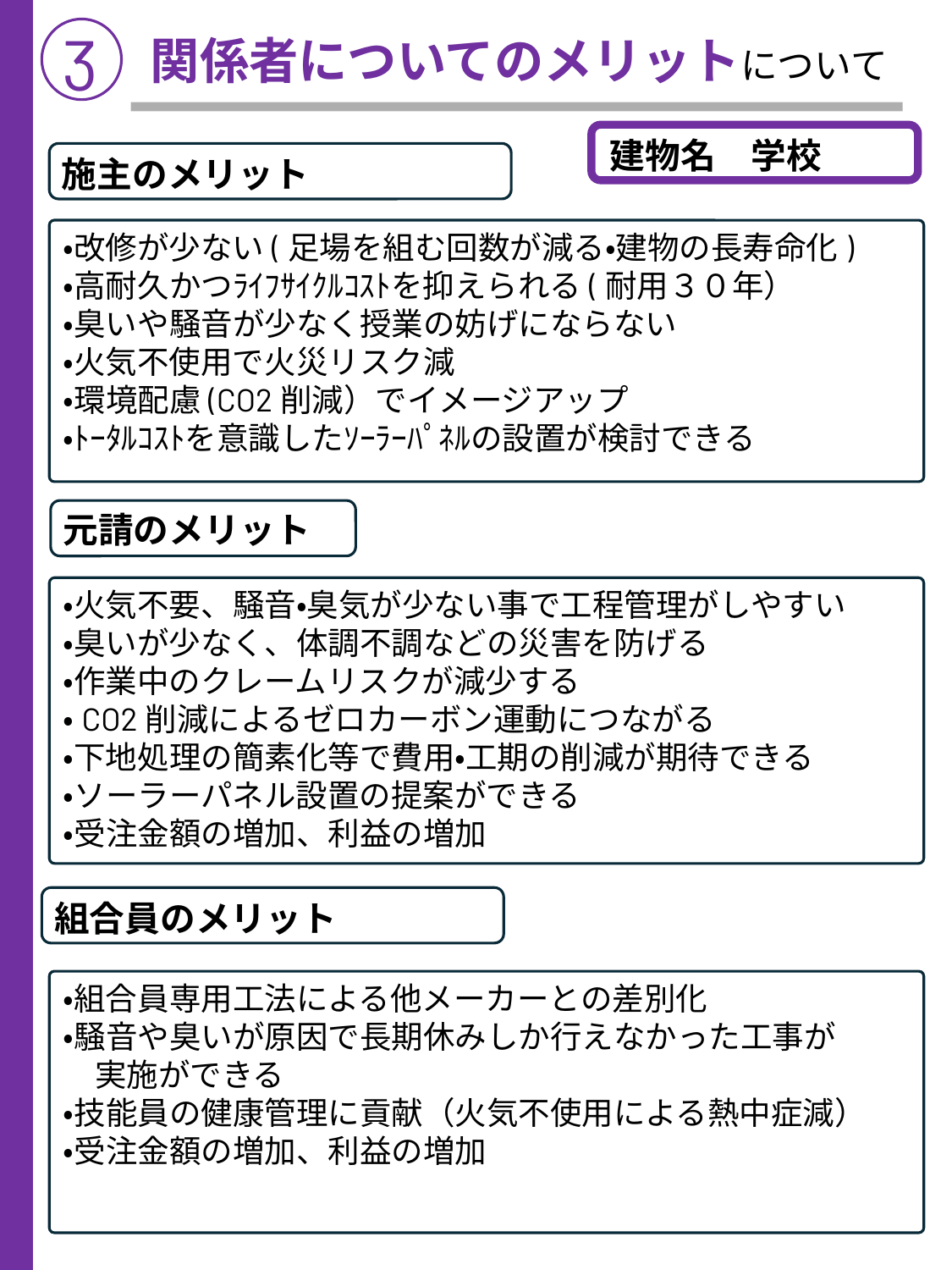

3

関係者についてのメリットについて

建物名　学校

施主のメリット
・改修が少ない(足場を組む回数が減る・建物の長寿命化)
・高耐久かつﾗｲﾌｻｲｸﾙｺｽﾄを抑えられる(耐用３０年）
・臭いや騒音が少なく授業の妨げにならない
・火気不使用で火災リスク減
・環境配慮(CO2削減）でイメージアップ
・ﾄｰﾀﾙｺｽﾄを意識したｿｰﾗｰﾊﾟﾈﾙの設置が検討できる

元請のメリット
・火気不要、騒音・臭気が少ない事で工程管理がしやすい
・臭いが少なく、体調不調などの災害を防げる
・作業中のクレームリスクが減少する
・CO2削減によるゼロカーボン運動につながる
・下地処理の簡素化等で費用・工期の削減が期待できる
・ソーラーパネル設置の提案ができる
・受注金額の増加、利益の増加

組合員のメリット
・組合員専用工法による他メーカーとの差別化
・騒音や臭いが原因で長期休みしか行えなかった工事が
　実施ができる
・技能員の健康管理に貢献（火気不使用による熱中症減）
・受注金額の増加、利益の増加